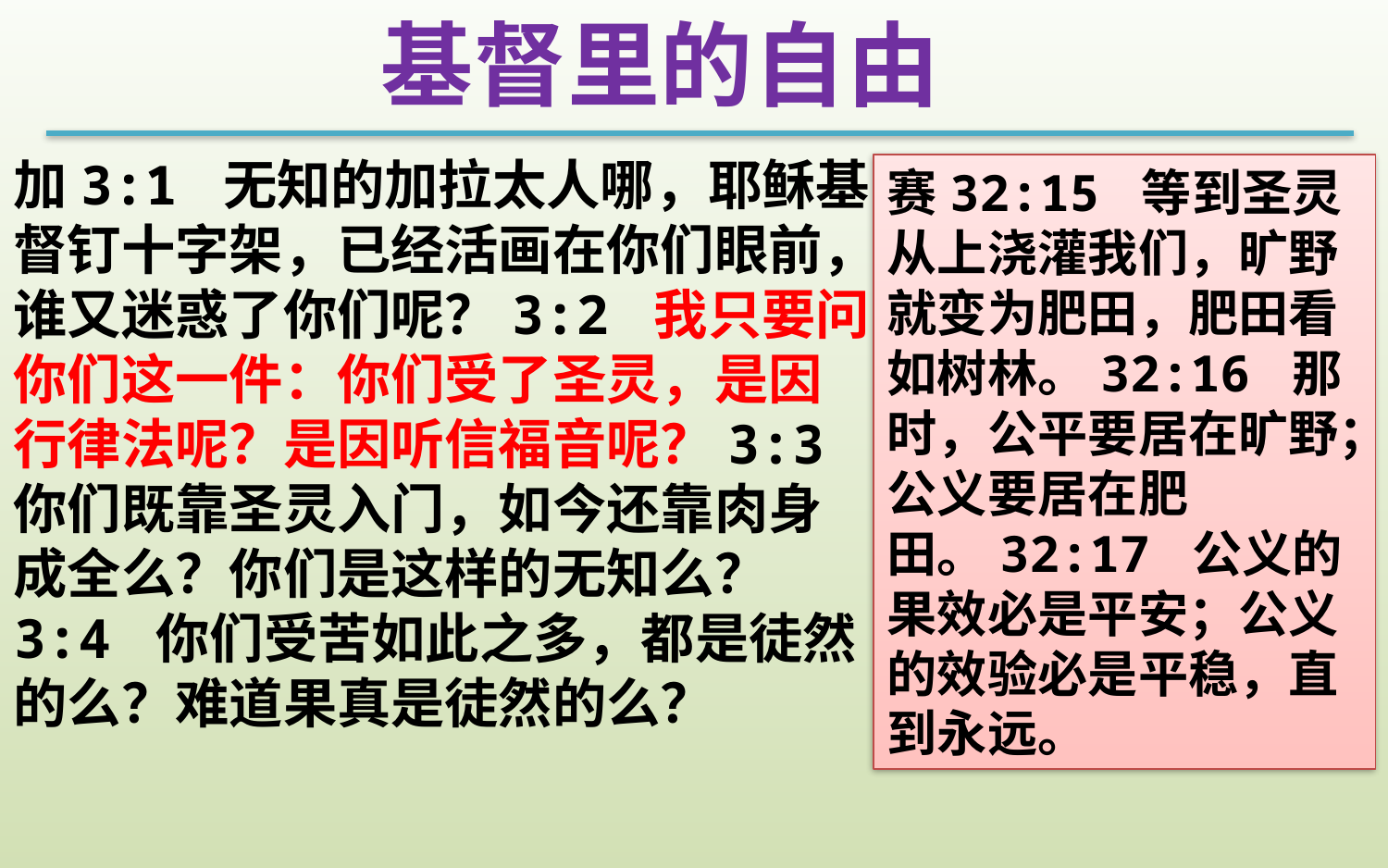

基督里的自由
加3:1 无知的加拉太人哪，耶稣基督钉十字架，已经活画在你们眼前，谁又迷惑了你们呢？3:2 我只要问你们这一件：你们受了圣灵，是因行律法呢？是因听信福音呢？3:3 你们既靠圣灵入门，如今还靠肉身成全么？你们是这样的无知么？3:4 你们受苦如此之多，都是徒然的么？难道果真是徒然的么？
赛32:15 等到圣灵从上浇灌我们，旷野就变为肥田，肥田看如树林。32:16 那时，公平要居在旷野；公义要居在肥田。32:17 公义的果效必是平安；公义的效验必是平稳，直到永远。